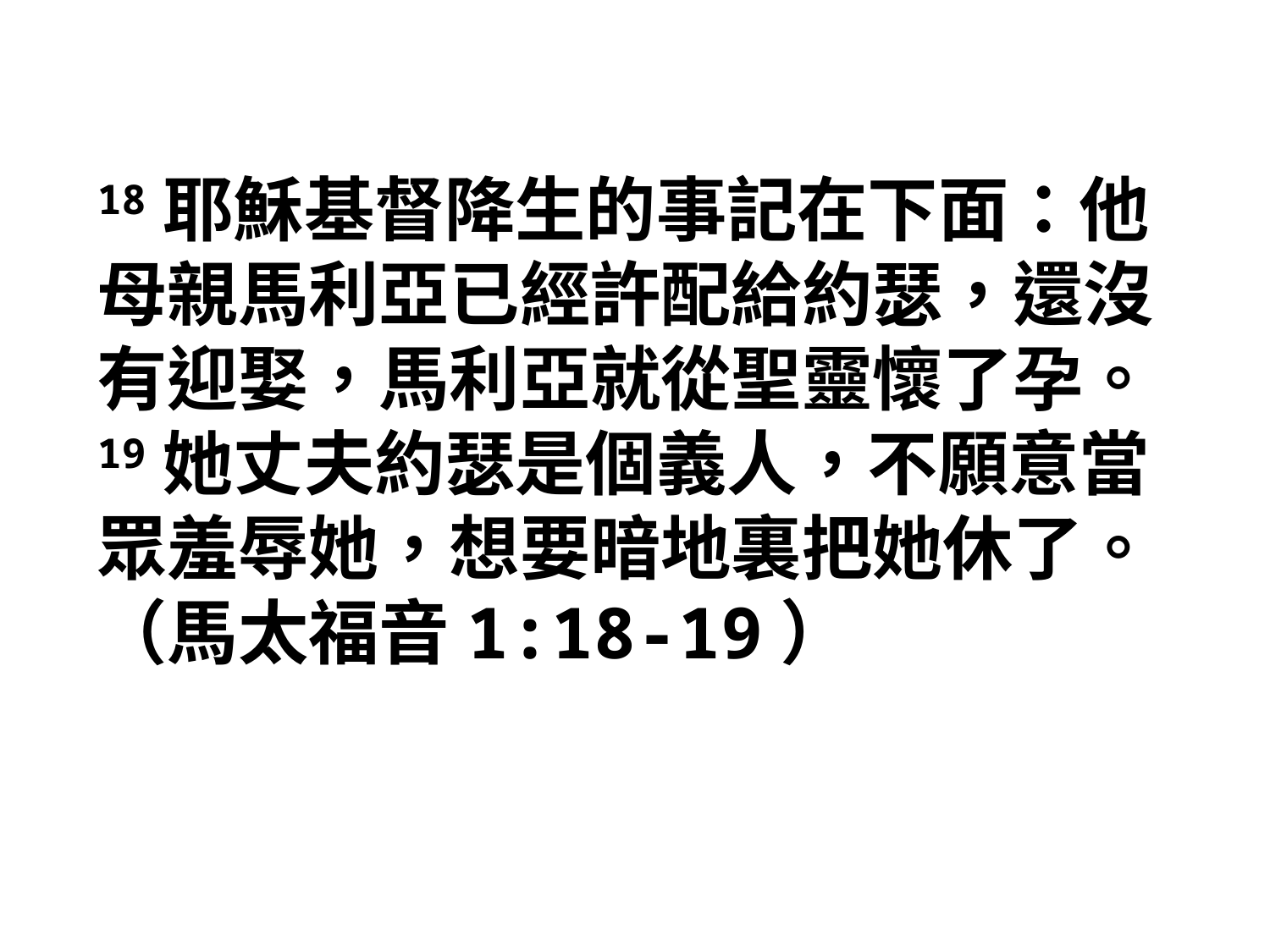

18耶穌基督降生的事記在下面：他母親馬利亞已經許配給約瑟，還沒有迎娶，馬利亞就從聖靈懷了孕。19她丈夫約瑟是個義人，不願意當眾羞辱她，想要暗地裏把她休了。
（馬太福音1:18-19）